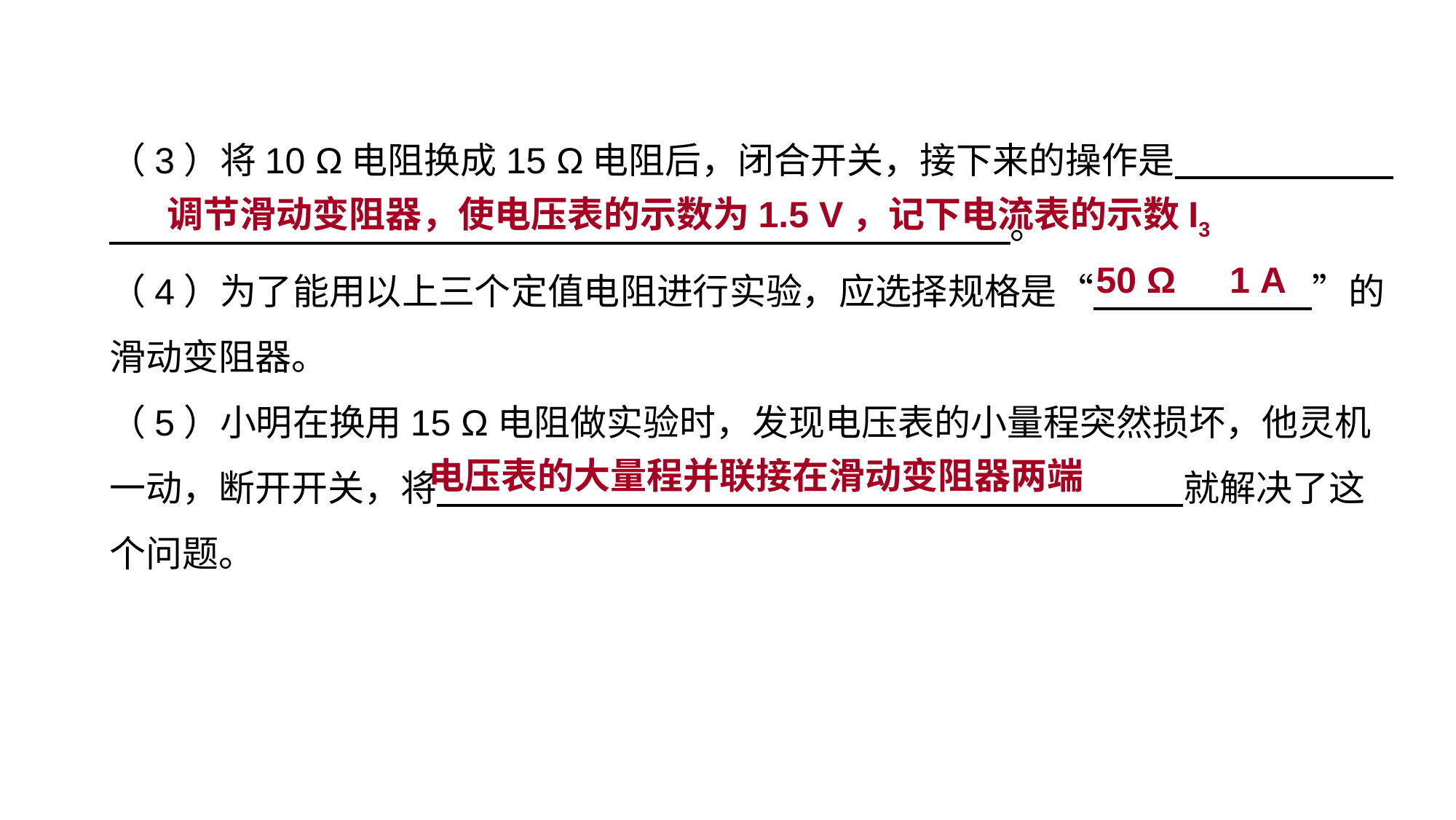

（3）将10 Ω电阻换成15 Ω电阻后，闭合开关，接下来的操作是　　　　　　　　　　　　　　　　　　　                              　　　　　。
（4）为了能用以上三个定值电阻进行实验，应选择规格是“　　　　　　”的滑动变阻器。
（5）小明在换用15 Ω电阻做实验时，发现电压表的小量程突然损坏，他灵机一动，断开开关，将　　　　                    　　　　　　　　　　　　就解决了这个问题。
调节滑动变阻器，使电压表的示数为1.5 V，记下电流表的示数I3
实验突破 素养提升
50 Ω　1 A
电压表的大量程并联接在滑动变阻器两端